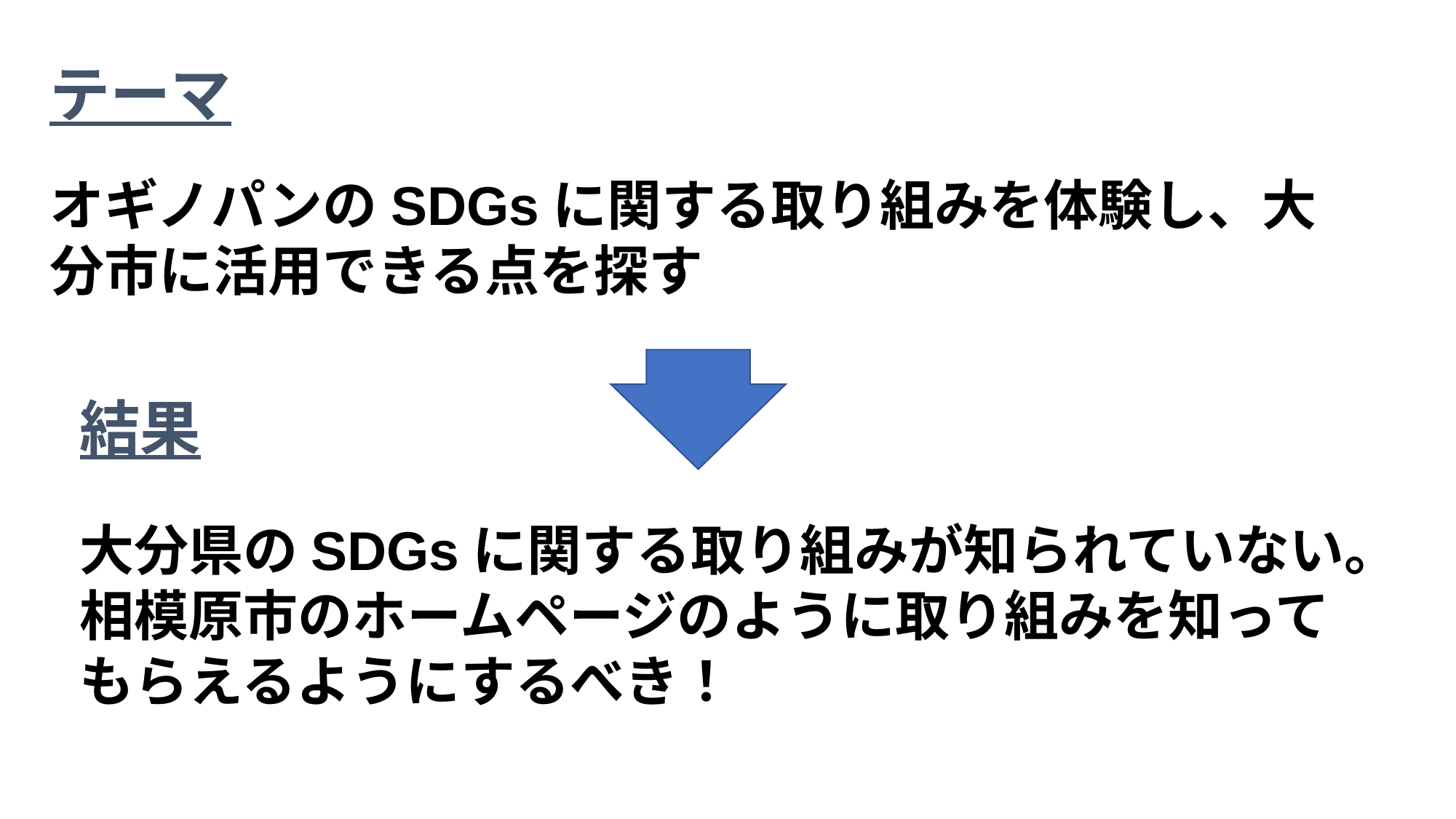

テーマ
オギノパンのSDGsに関する取り組みを体験し、大分市に活用できる点を探す

結果
大分県のSDGsに関する取り組みが知られていない。
相模原市のホームページのように取り組みを知ってもらえるようにするべき！